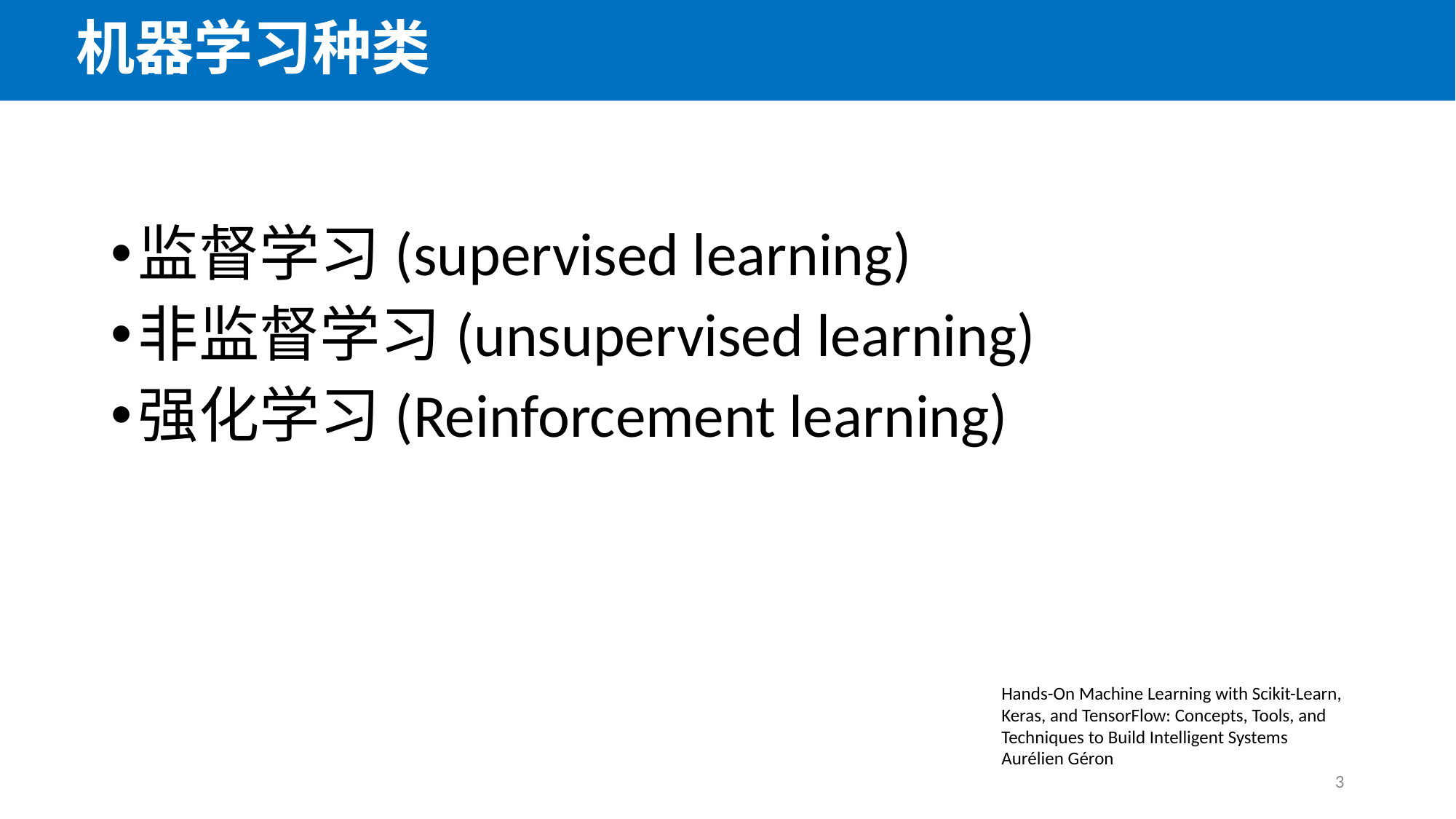

机器学习种类
监督学习(supervised learning)
非监督学习(unsupervised learning)
强化学习(Reinforcement learning)
Hands-On Machine Learning with Scikit-Learn, Keras, and TensorFlow: Concepts, Tools, and Techniques to Build Intelligent Systems
Aurélien Géron
3